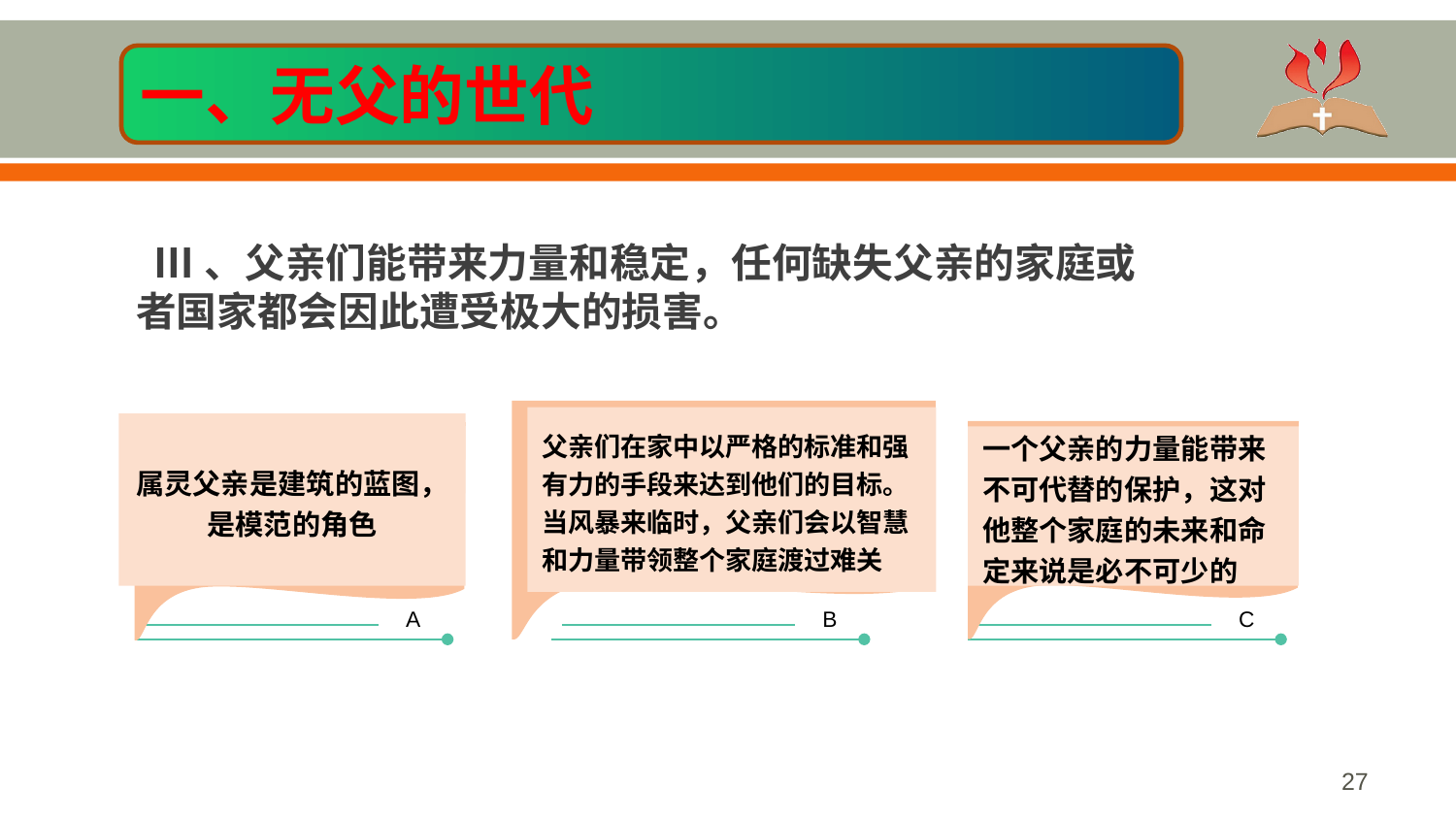

一、无父的世代
  Ⅲ、父亲们能带来力量和稳定，任何缺失父亲的家庭或者国家都会因此遭受极大的损害。

父亲们在家中以严格的标准和强有力的手段来达到他们的目标。当风暴来临时，父亲们会以智慧和力量带领整个家庭渡过难关
属灵父亲是建筑的蓝图，是模范的角色

一个父亲的力量能带来不可代替的保护，这对他整个家庭的未来和命定来说是必不可少的
A
B
C
27